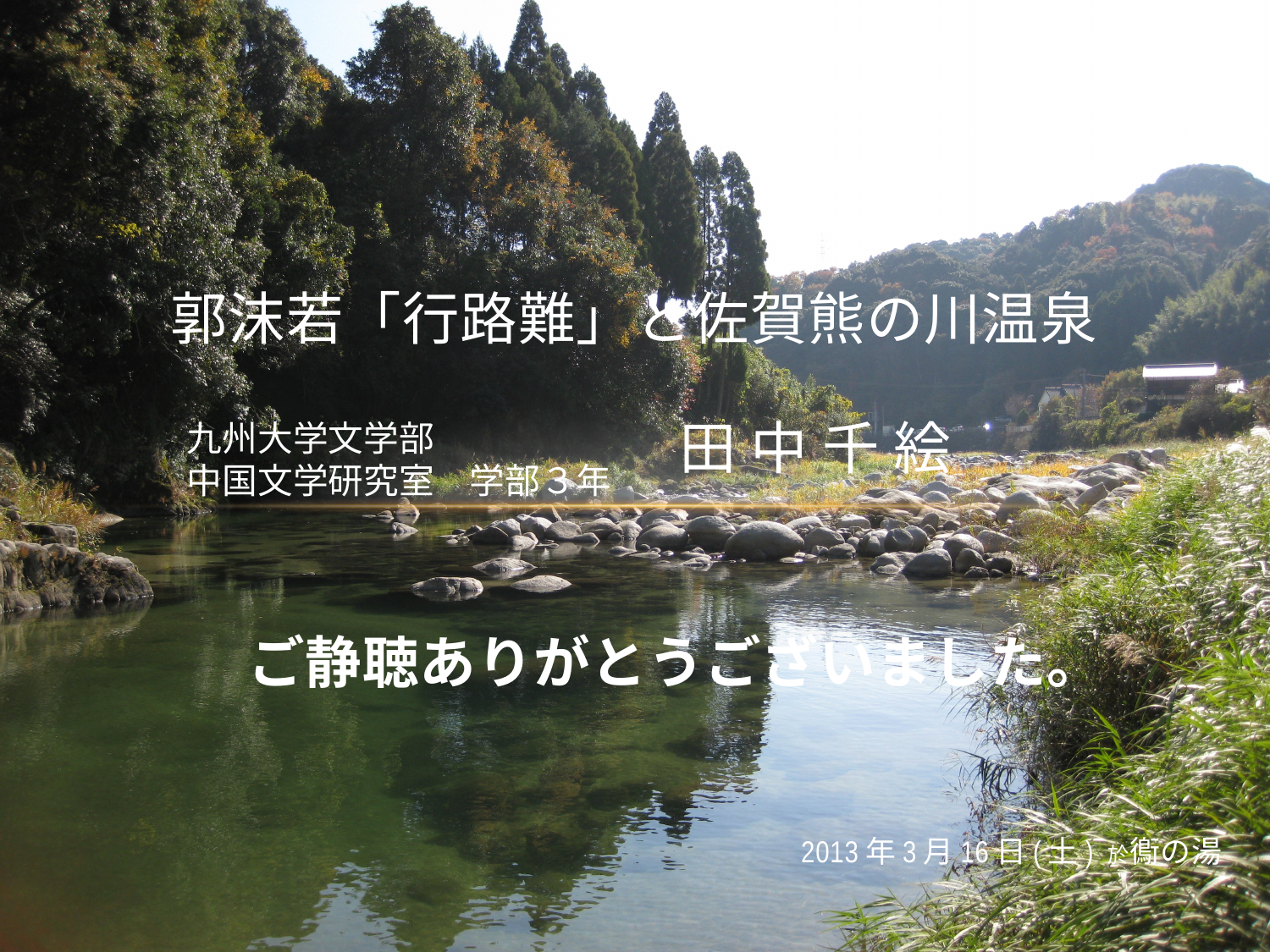

# 郭沫若「行路難」と佐賀熊の川温泉 　　　　　　　田 中 千 絵
九州大学文学部
中国文学研究室　学部３年
　ご静聴ありがとうございました。
　2013年3月16日(土) 於鵆の湯